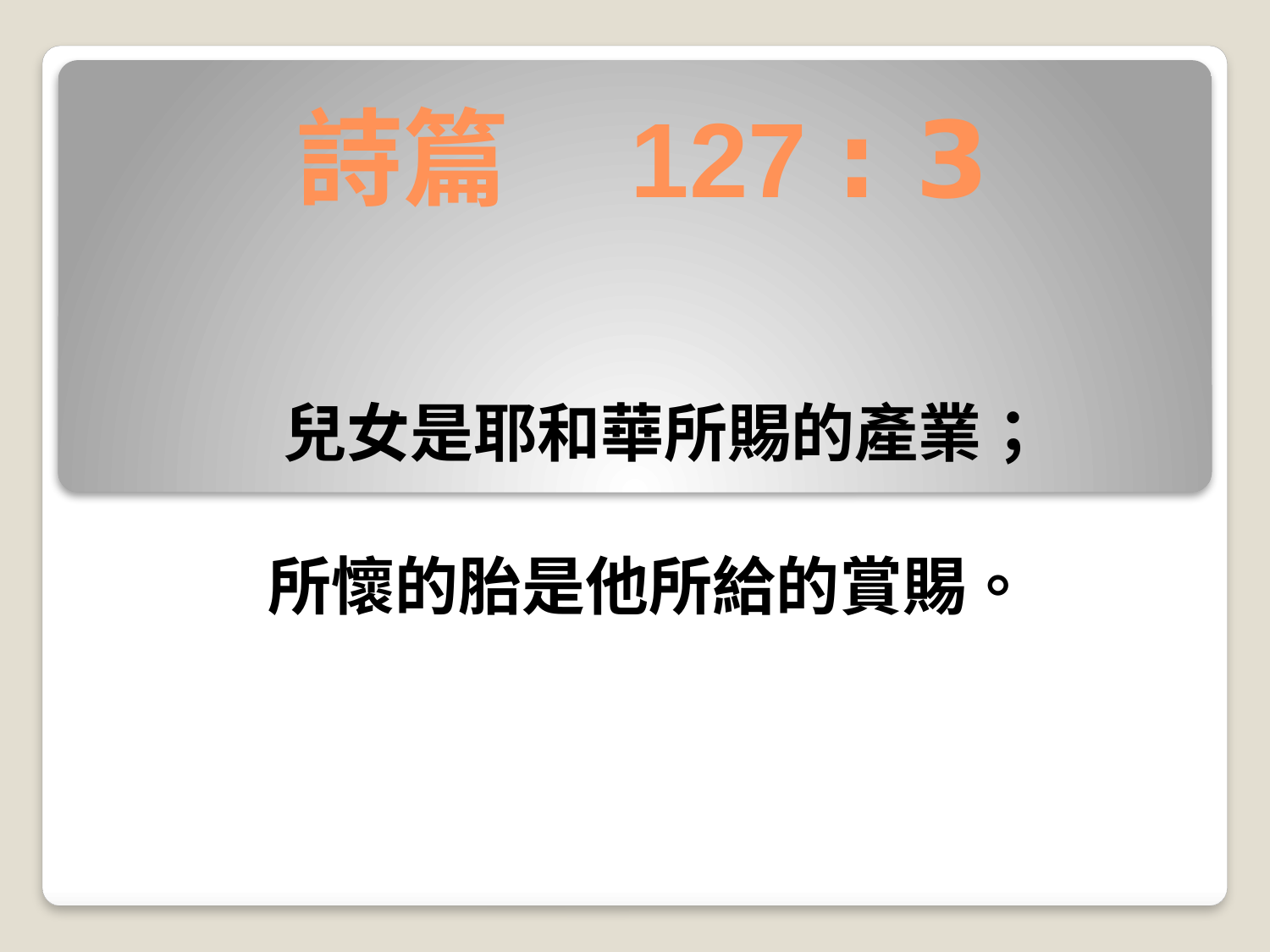

# 詩篇    127 : 3
 兒女是耶和華所賜的產業；
 
所懷的胎是他所給的賞賜。